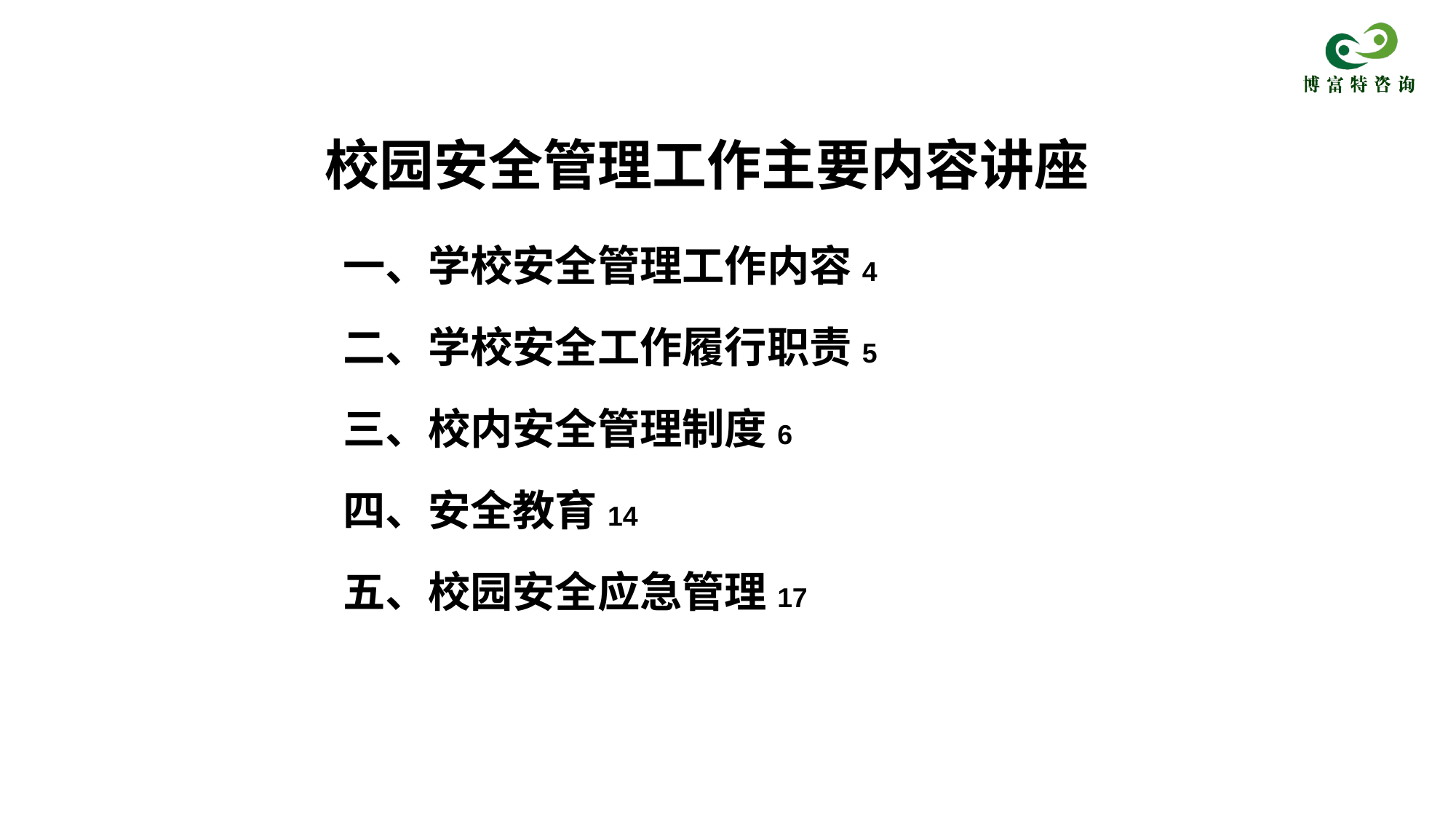

校园安全管理工作主要内容讲座
一、学校安全管理工作内容4
二、学校安全工作履行职责5
三、校内安全管理制度6
四、安全教育14
五、校园安全应急管理17

4